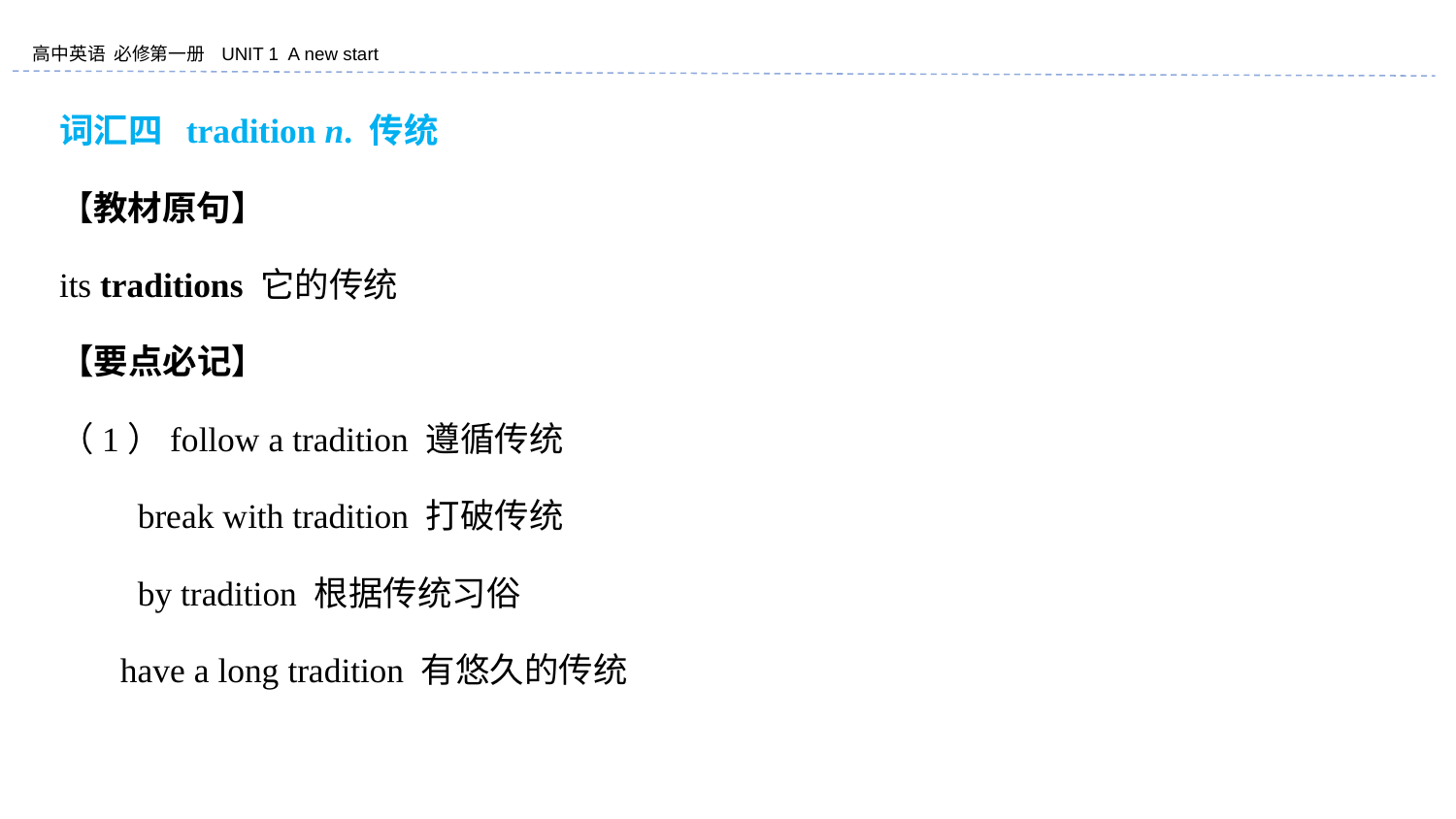

词汇四  tradition n. 传统
【教材原句】
its traditions 它的传统
【要点必记】
（1）follow a tradition 遵循传统
         break with tradition 打破传统
         by tradition 根据传统习俗
       have a long tradition 有悠久的传统